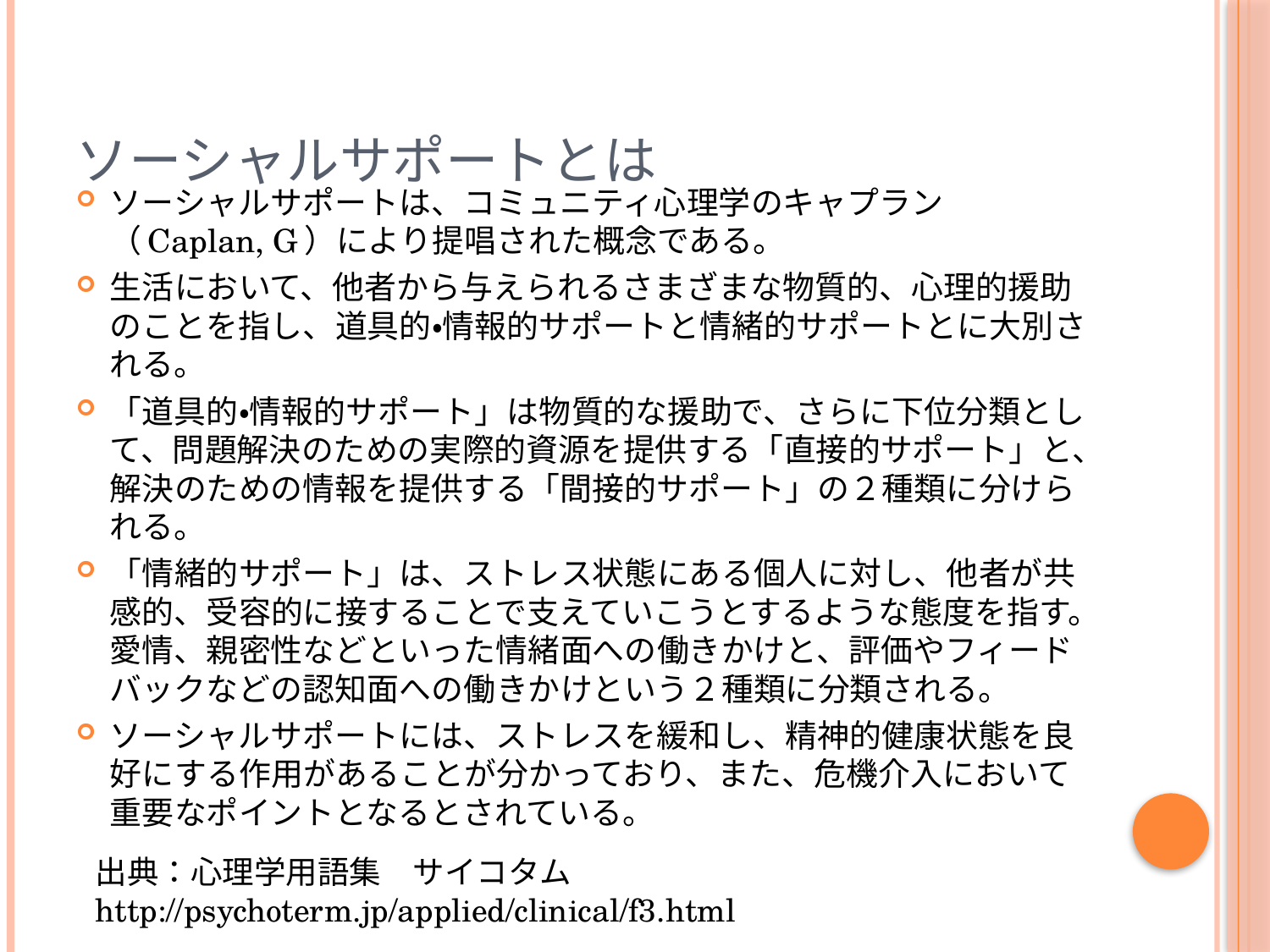

# ソーシャルサポートとは
ソーシャルサポートは、コミュニティ心理学のキャプラン（Caplan, G）により提唱された概念である。
生活において、他者から与えられるさまざまな物質的、心理的援助のことを指し、道具的・情報的サポートと情緒的サポートとに大別される。
「道具的・情報的サポート」は物質的な援助で、さらに下位分類として、問題解決のための実際的資源を提供する「直接的サポート」と、解決のための情報を提供する「間接的サポート」の２種類に分けられる。
「情緒的サポート」は、ストレス状態にある個人に対し、他者が共感的、受容的に接することで支えていこうとするような態度を指す。愛情、親密性などといった情緒面への働きかけと、評価やフィードバックなどの認知面への働きかけという２種類に分類される。
ソーシャルサポートには、ストレスを緩和し、精神的健康状態を良好にする作用があることが分かっており、また、危機介入において重要なポイントとなるとされている。

出典：心理学用語集　サイコタム
http://psychoterm.jp/applied/clinical/f3.html